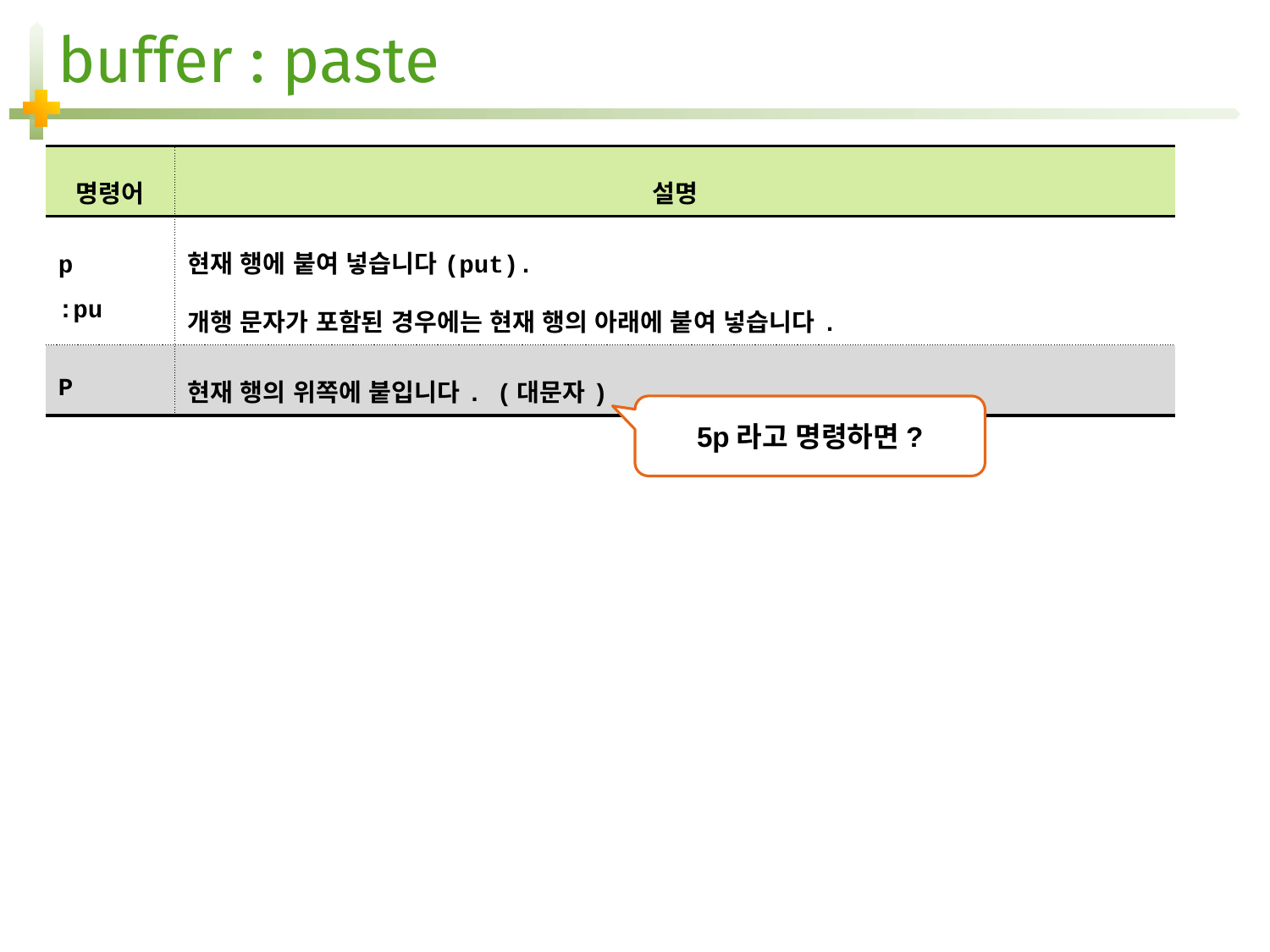

# buffer : paste
| 명령어 | 설명 |
| --- | --- |
| p :pu | 현재 행에 붙여 넣습니다(put). 개행 문자가 포함된 경우에는 현재 행의 아래에 붙여 넣습니다. |
| P | 현재 행의 위쪽에 붙입니다. (대문자) |
5p라고 명령하면?